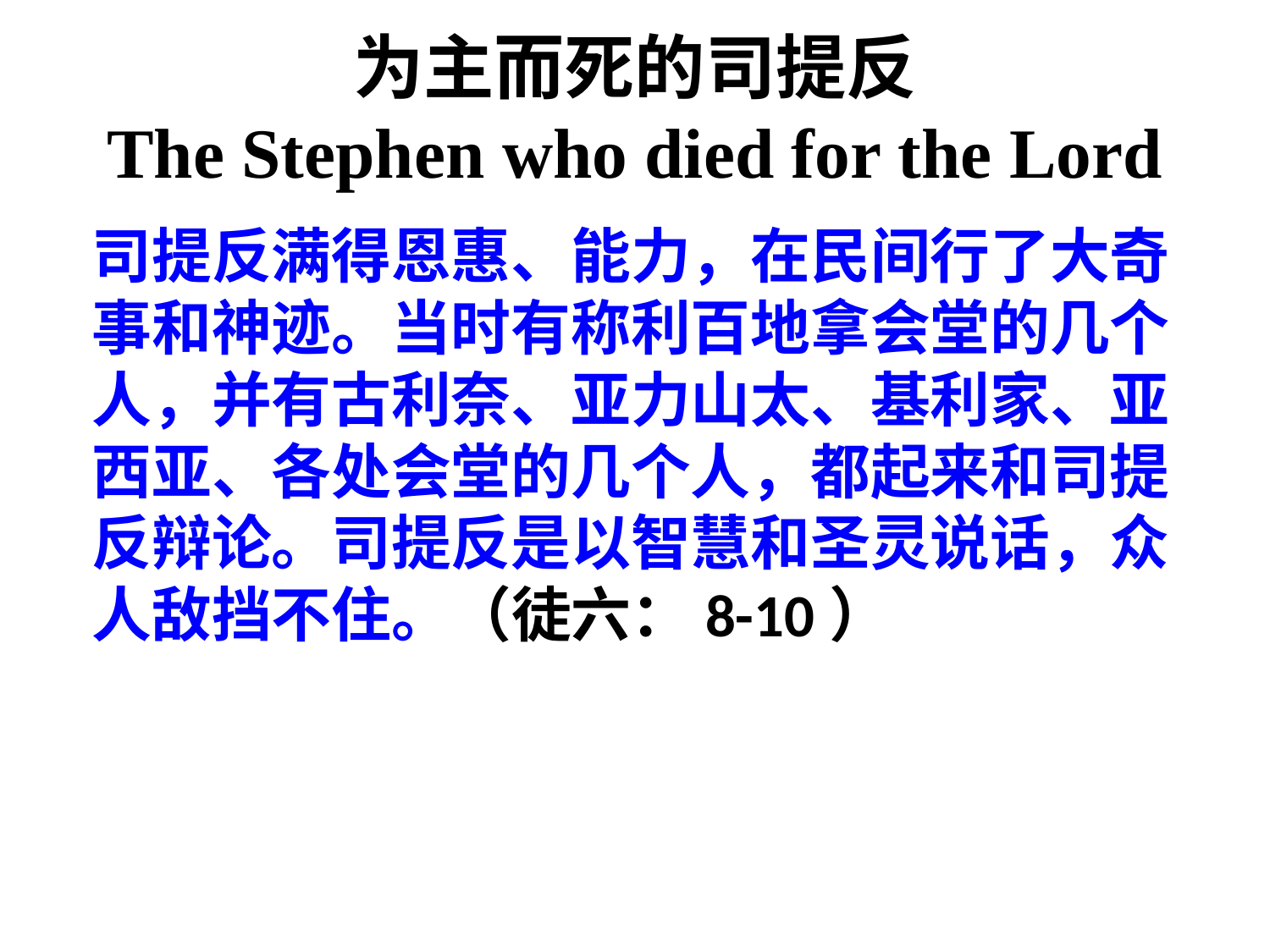

# 为主而死的司提反 The Stephen who died for the Lord
	司提反满得恩惠、能力，在民间行了大奇事和神迹。当时有称利百地拿会堂的几个人，并有古利奈、亚力山太、基利家、亚西亚、各处会堂的几个人，都起来和司提反辩论。司提反是以智慧和圣灵说话，众人敌挡不住。（徒六：8-10）